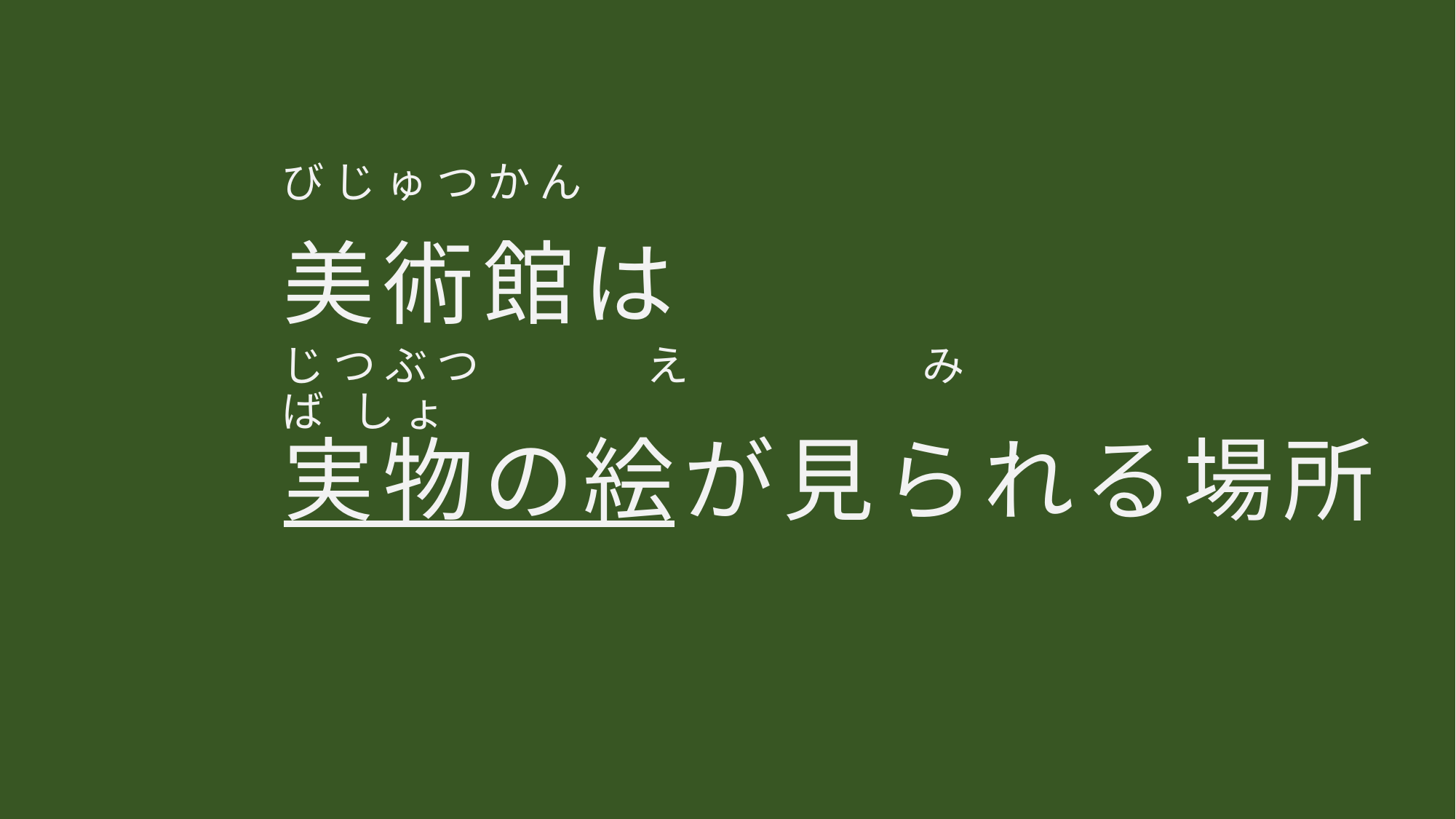

びじゅつかん

じつぶつ　 　  え　　　　 み　　　　　　　　　 ば しょ
# 美術館は 実物の絵が見られる場所